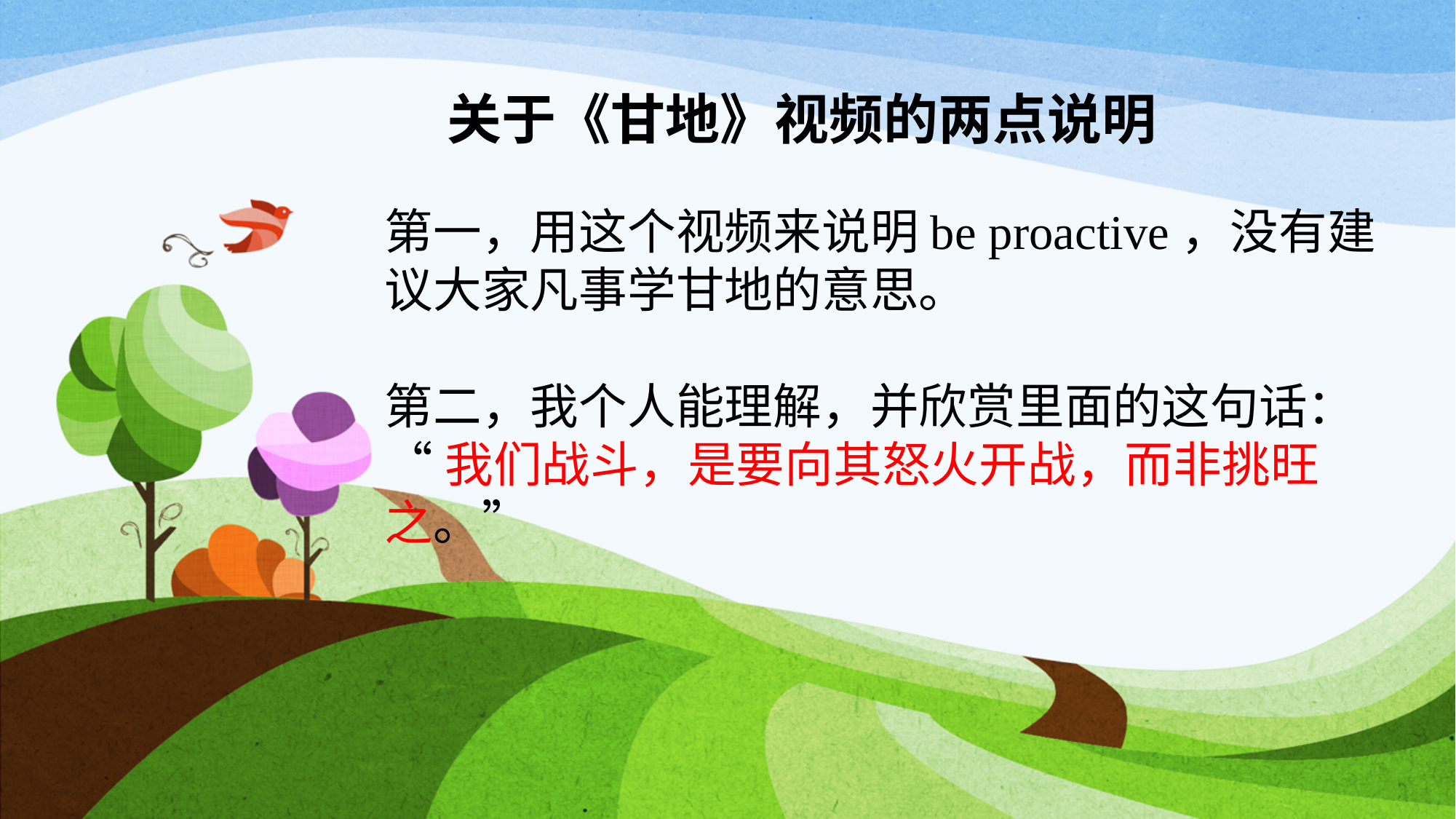

关于《甘地》视频的两点说明

第一，用这个视频来说明be proactive，没有建议大家凡事学甘地的意思。

第二，我个人能理解，并欣赏里面的这句话：
“我们战斗，是要向其怒火开战，而非挑旺之。”